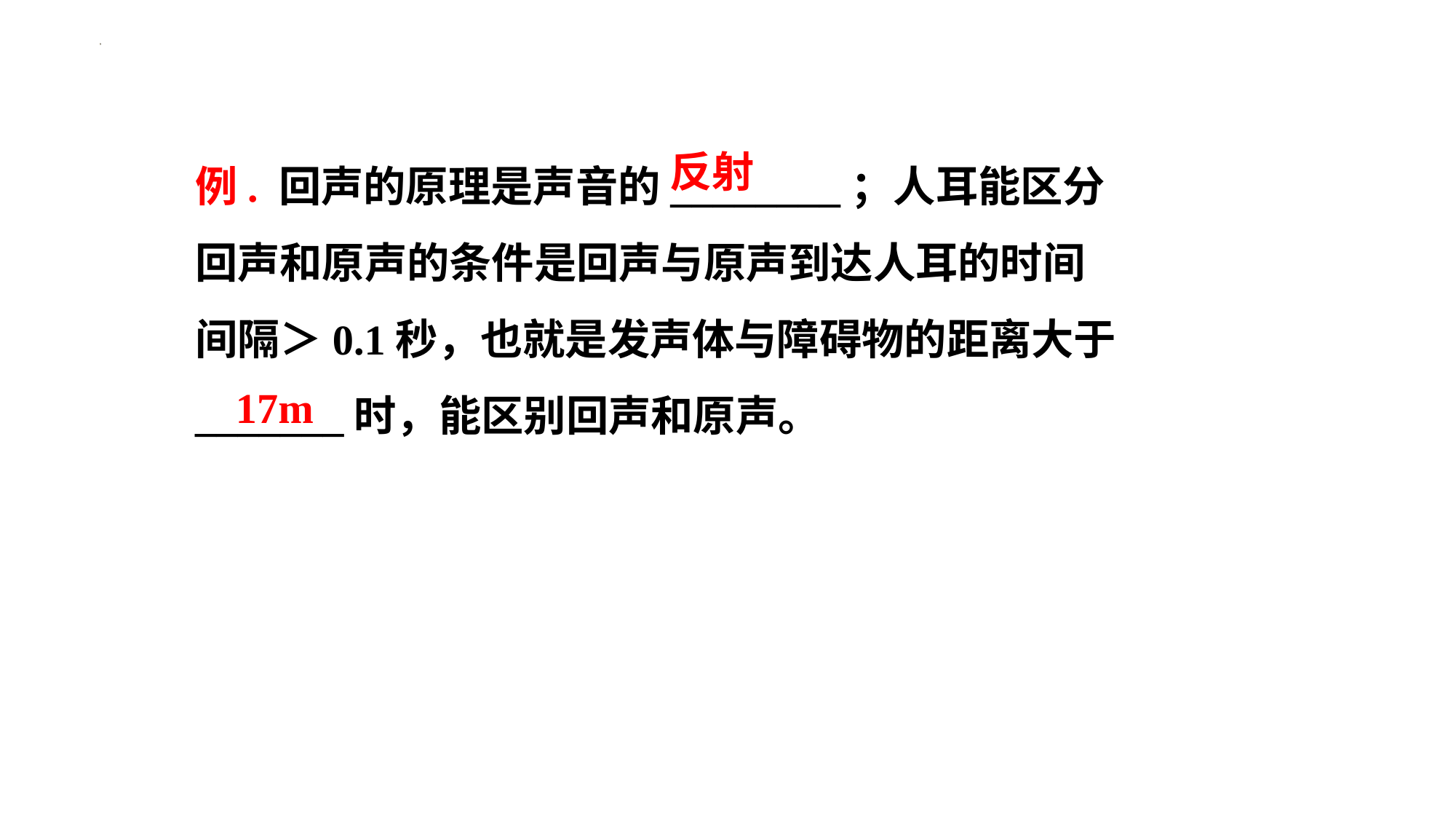

例. 回声的原理是声音的________；人耳能区分回声和原声的条件是回声与原声到达人耳的时间间隔＞0.1秒，也就是发声体与障碍物的距离大于_______时，能区别回声和原声。
反射
17m